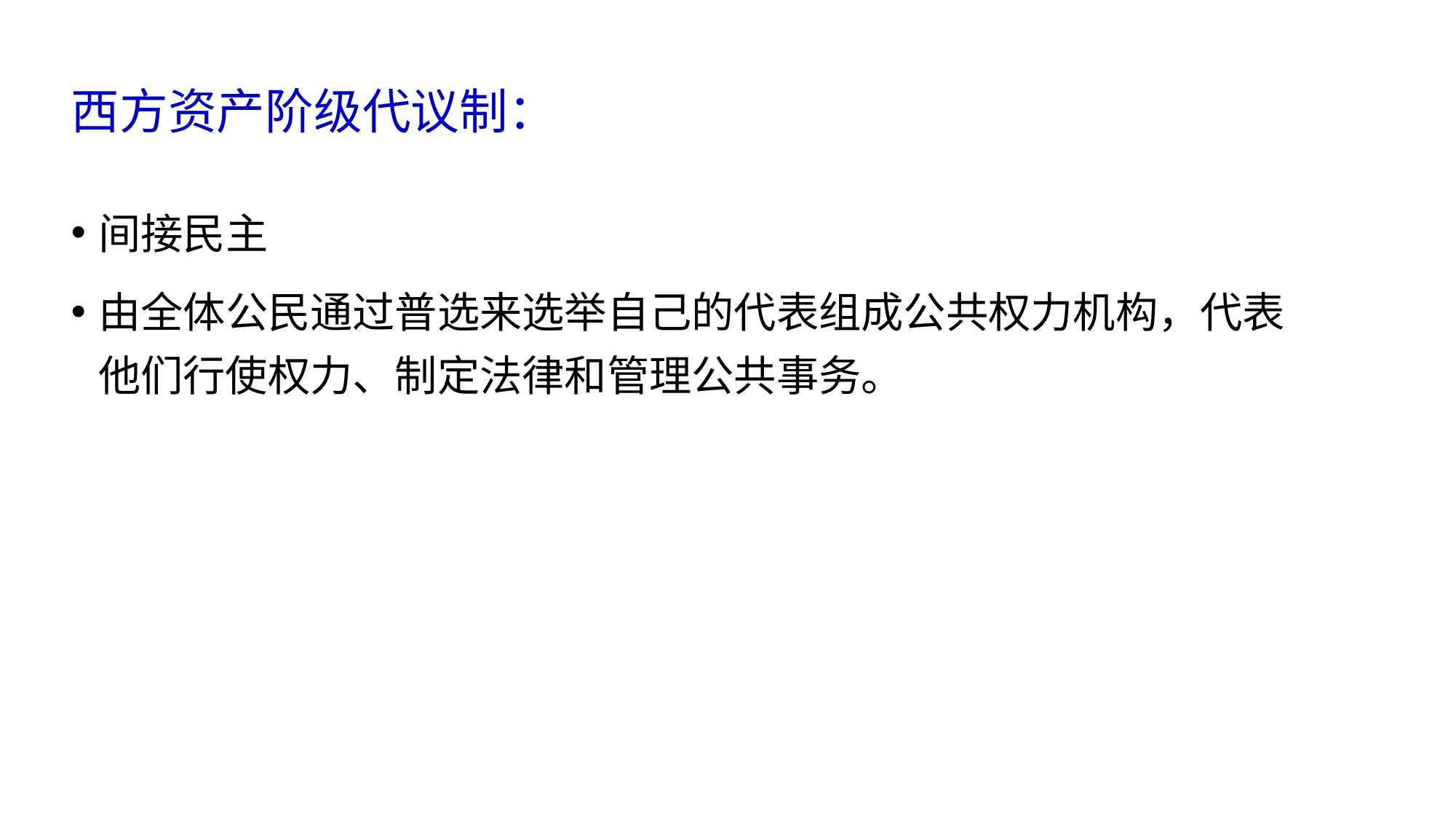

# 西方资产阶级代议制：
间接民主
由全体公民通过普选来选举自己的代表组成公共权力机构，代表他们行使权力、制定法律和管理公共事务。